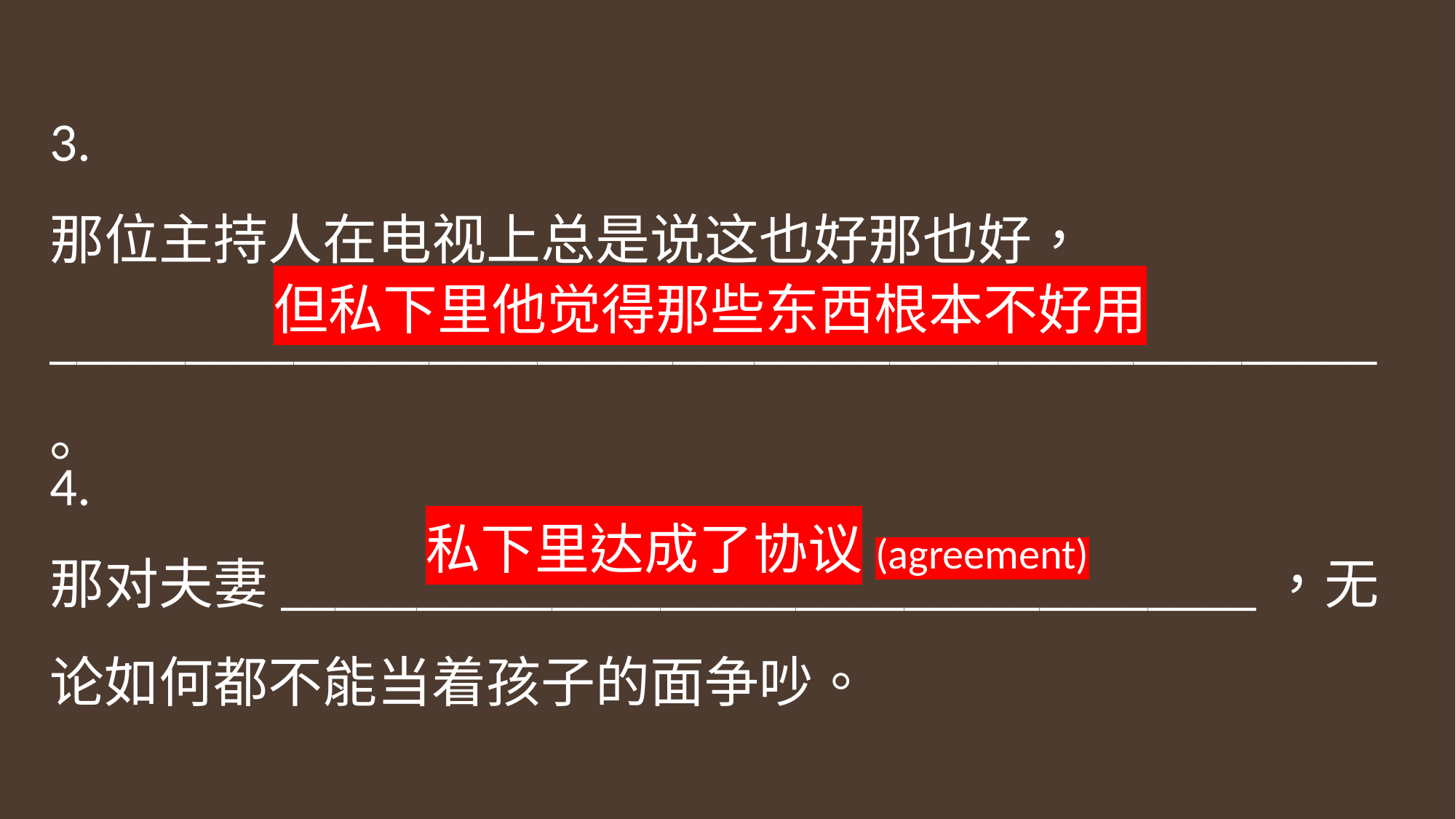

3.
那位主持人在电视上总是说这也好那也好，
_________________________________________________。
但私下里他觉得那些东西根本不好用
4.
那对夫妻____________________________________，无论如何都不能当着孩子的面争吵。
私下里达成了协议(agreement)